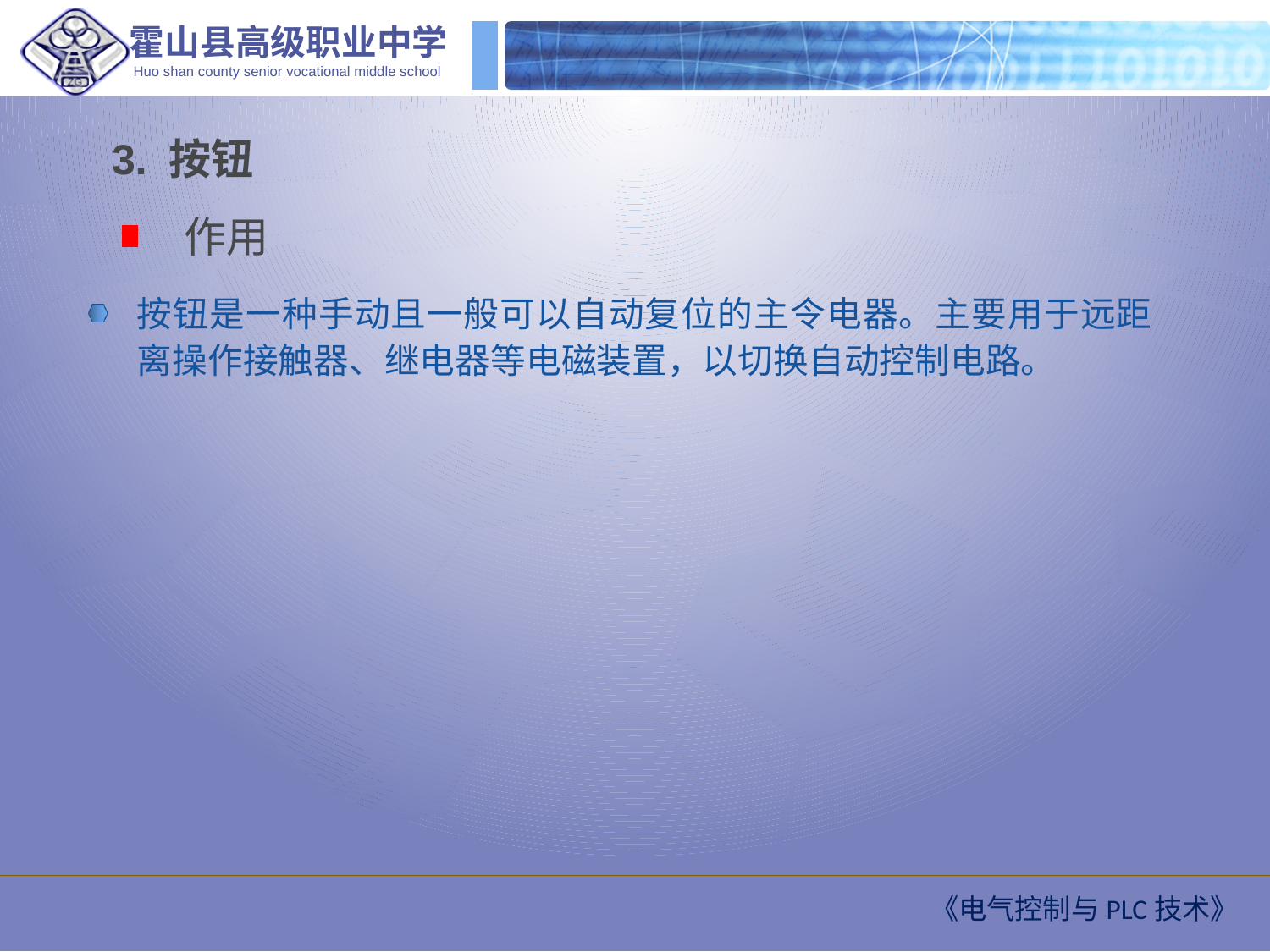

3. 按钮
作用

按钮是一种手动且一般可以自动复位的主令电器。主要用于远距离操作接触器、继电器等电磁装置，以切换自动控制电路。